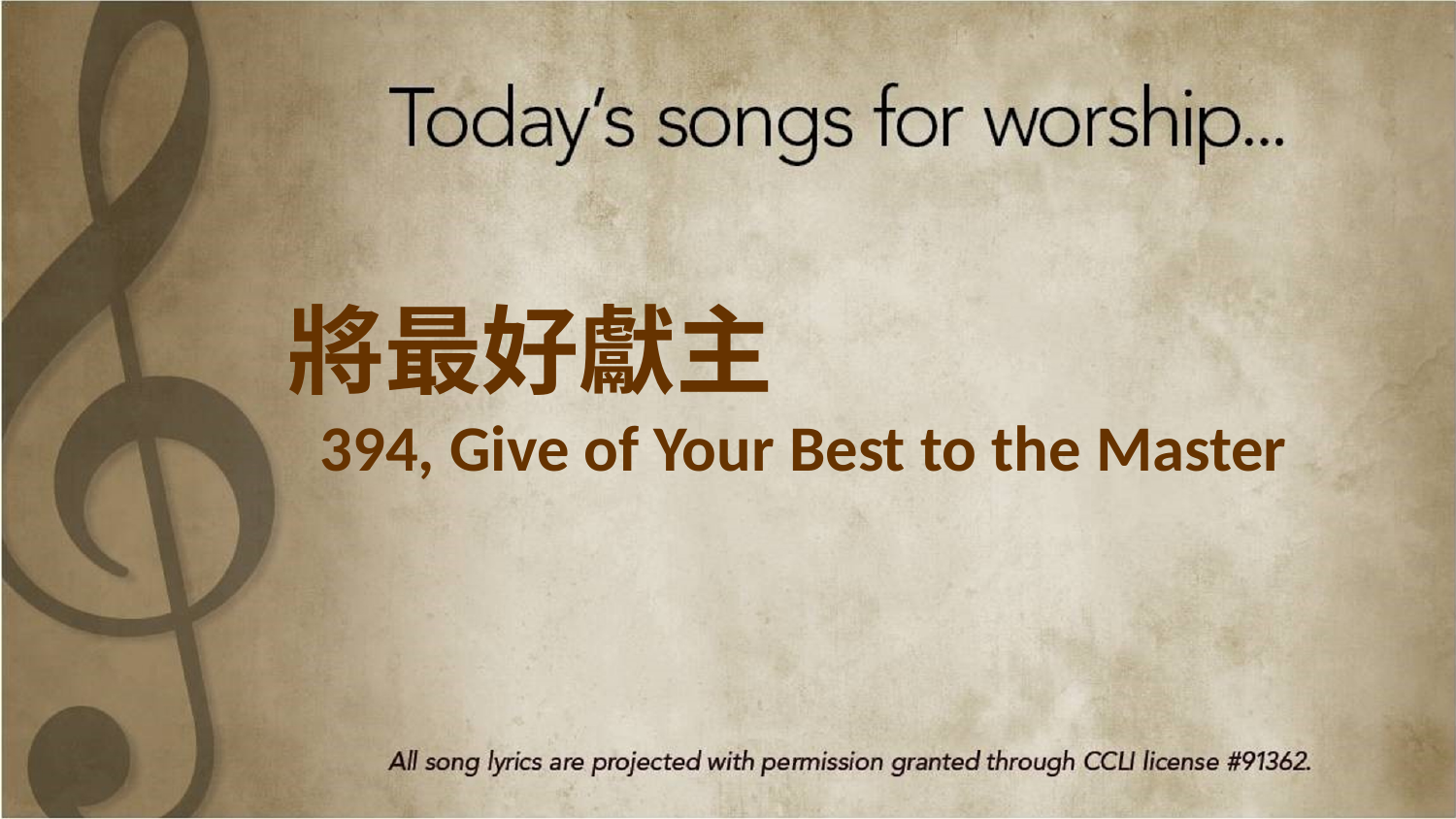

將最好獻主
394, Give of Your Best to the Master